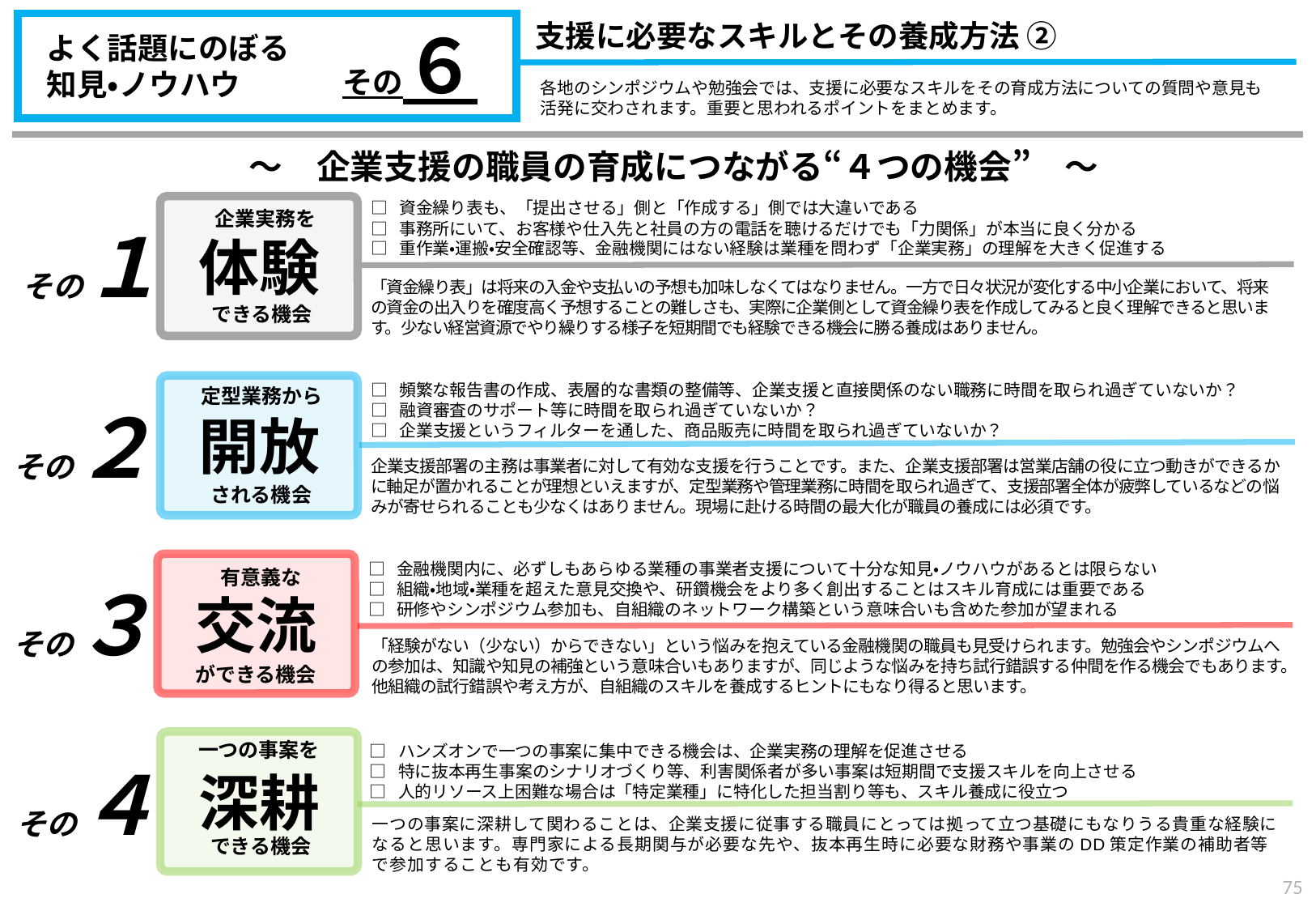

支援に必要なスキルとその養成方法 ②

その６
よく話題にのぼる
知見・ノウハウ
各地のシンポジウムや勉強会では、支援に必要なスキルをその育成方法についての質問や意見も
活発に交わされます。重要と思われるポイントをまとめます。
～　企業支援の職員の育成につながる“４つの機会”　～
□  資金繰り表も、「提出させる」側と「作成する」側では大違いである
□  事務所にいて、お客様や仕入先と社員の方の電話を聴けるだけでも「力関係」が本当に良く分かる
□  重作業・運搬・安全確認等、金融機関にはない経験は業種を問わず「企業実務」の理解を大きく促進する
体験
その１
「資金繰り表」は将来の入金や支払いの予想も加味しなくてはなりません。一方で日々状況が変化する中小企業において、将来の資金の出入りを確度高く予想することの難しさも、実際に企業側として資金繰り表を作成してみると良く理解できると思います。少ない経営資源でやり繰りする様子を短期間でも経験できる機会に勝る養成はありません。
企業実務を
できる機会
□  頻繁な報告書の作成、表層的な書類の整備等、企業支援と直接関係のない職務に時間を取られ過ぎていないか？
□  融資審査のサポート等に時間を取られ過ぎていないか？
□  企業支援というフィルターを通した、商品販売に時間を取られ過ぎていないか？
開放
その２
企業支援部署の主務は事業者に対して有効な支援を行うことです。また、企業支援部署は営業店舗の役に立つ動きができるかに軸足が置かれることが理想といえますが、定型業務や管理業務に時間を取られ過ぎて、支援部署全体が疲弊しているなどの悩みが寄せられることも少なくはありません。現場に赴ける時間の最大化が職員の養成には必須です。
定型業務から
される機会
□  金融機関内に、必ずしもあらゆる業種の事業者支援について十分な知見・ノウハウがあるとは限らない
□  組織・地域・業種を超えた意見交換や、研鑽機会をより多く創出することはスキル育成には重要である
□  研修やシンポジウム参加も、自組織のネットワーク構築という意味合いも含めた参加が望まれる
交流
その３
「経験がない（少ない）からできない」という悩みを抱えている金融機関の職員も見受けられます。勉強会やシンポジウムへの参加は、知識や知見の補強という意味合いもありますが、同じような悩みを持ち試行錯誤する仲間を作る機会でもあります。他組織の試行錯誤や考え方が、自組織のスキルを養成するヒントにもなり得ると思います。
有意義な
ができる機会
深耕
一つの事案を
□  ハンズオンで一つの事案に集中できる機会は、企業実務の理解を促進させる
□  特に抜本再生事案のシナリオづくり等、利害関係者が多い事案は短期間で支援スキルを向上させる
□  人的リソース上困難な場合は「特定業種」に特化した担当割り等も、スキル養成に役立つ
その４
一つの事案に深耕して関わることは、企業支援に従事する職員にとっては拠って立つ基礎にもなりうる貴重な経験になると思います。専門家による長期関与が必要な先や、抜本再生時に必要な財務や事業のDD策定作業の補助者等で参加することも有効です。
できる機会
75